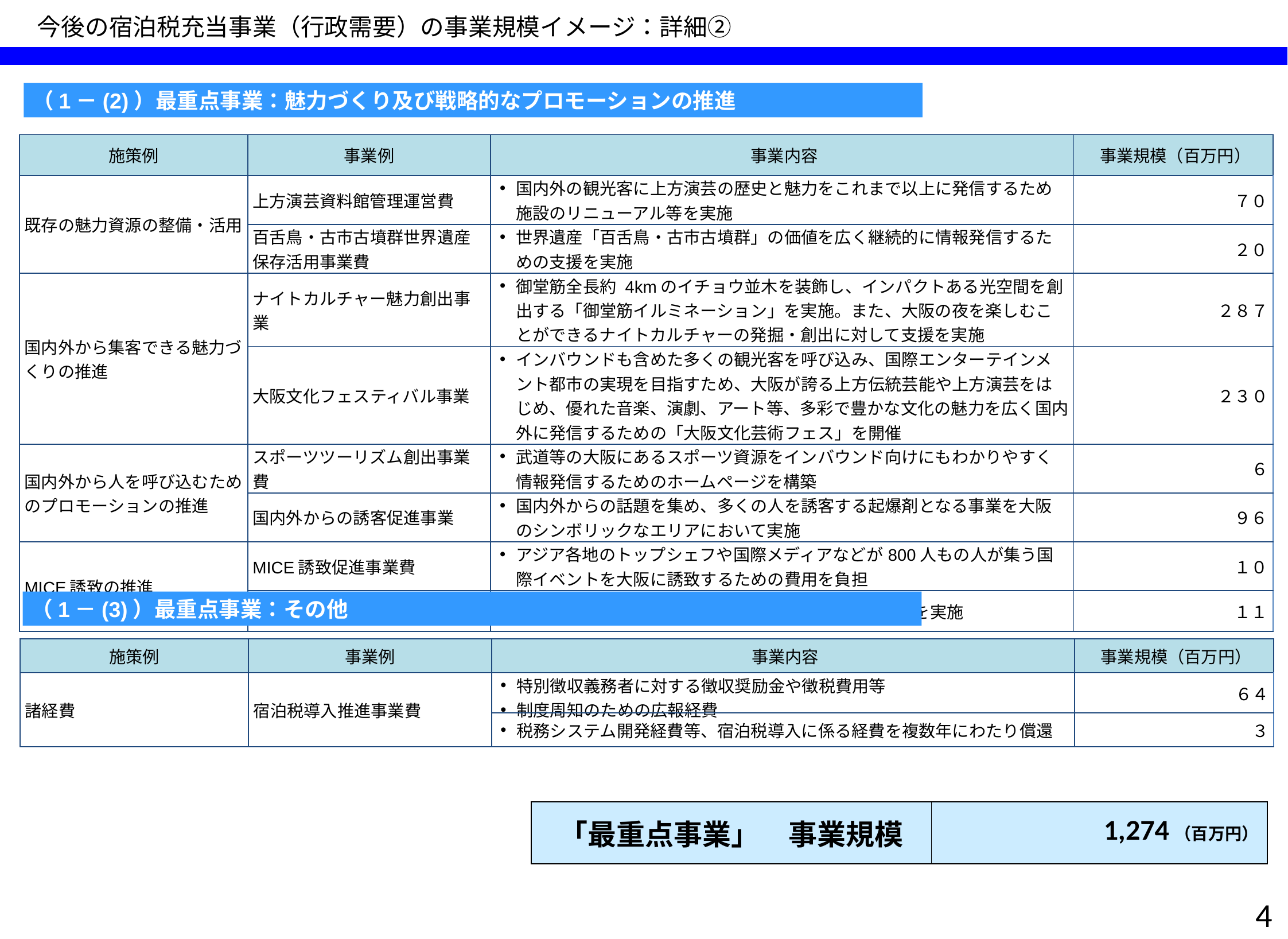

今後の宿泊税充当事業（行政需要）の事業規模イメージ：詳細②
（1－(2)）最重点事業：魅力づくり及び戦略的なプロモーションの推進
| 施策例 | 事業例 | 事業内容 | 事業規模（百万円） |
| --- | --- | --- | --- |
| 既存の魅力資源の整備・活用 | 上方演芸資料館管理運営費 | 国内外の観光客に上方演芸の歴史と魅力をこれまで以上に発信するため施設のリニューアル等を実施 | ７０ |
|  | 百舌鳥・古市古墳群世界遺産保存活用事業費 | 世界遺産「百舌鳥・古市古墳群」の価値を広く継続的に情報発信するための支援を実施 | ２０ |
| 国内外から集客できる魅力づくりの推進 | ナイトカルチャー魅力創出事業 | 御堂筋全長約 4kmのイチョウ並木を装飾し、インパクトある光空間を創出する「御堂筋イルミネーション」を実施。また、大阪の夜を楽しむことができるナイトカルチャーの発掘・創出に対して支援を実施 | ２８７ |
|  | 大阪文化フェスティバル事業 | インバウンドも含めた多くの観光客を呼び込み、国際エンターテインメント都市の実現を目指すため、大阪が誇る上方伝統芸能や上方演芸をはじめ、優れた音楽、演劇、アート等、多彩で豊かな文化の魅力を広く国内外に発信するための「大阪文化芸術フェス」を開催 | ２３０ |
| 国内外から人を呼び込むためのプロモーションの推進 | スポーツツーリズム創出事業費 | 武道等の大阪にあるスポーツ資源をインバウンド向けにもわかりやすく情報発信するためのホームページを構築 | ６ |
|  | 国内外からの誘客促進事業 | 国内外からの話題を集め、多くの人を誘客する起爆剤となる事業を大阪のシンボリックなエリアにおいて実施 | ９６ |
| MICE誘致の推進 | MICE誘致促進事業費 | アジア各地のトップシェフや国際メディアなどが800人もの人が集う国際イベントを大阪に誘致するための費用を負担 | １０ |
|  | 観光政策調査研究事業費 | MICE誘致に係る戦略策定に必要となるデータ収集等を実施 | １１ |
（1－(3)）最重点事業：その他
| 施策例 | 事業例 | 事業内容 | 事業規模（百万円） |
| --- | --- | --- | --- |
| 諸経費 | 宿泊税導入推進事業費 | 特別徴収義務者に対する徴収奨励金や徴税費用等 制度周知のための広報経費 | ６４ |
|  |  | 税務システム開発経費等、宿泊税導入に係る経費を複数年にわたり償還 | ３ |
| 「最重点事業」　事業規模 | 1,274（百万円） |
| --- | --- |
4